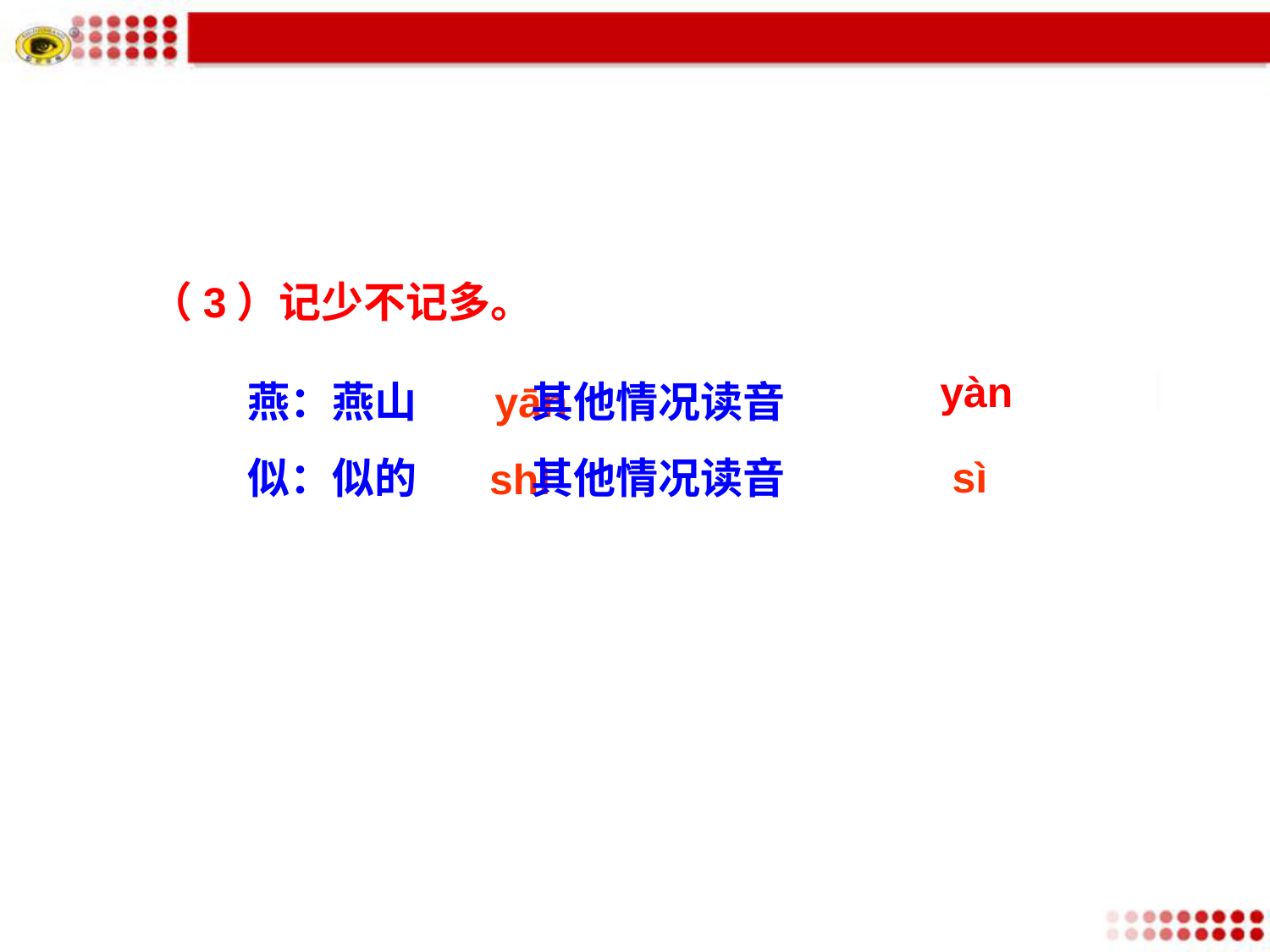

（3）记少不记多。
yàn
 燕：燕山            其他情况读音
 似：似的            其他情况读音

yān
sì
shì